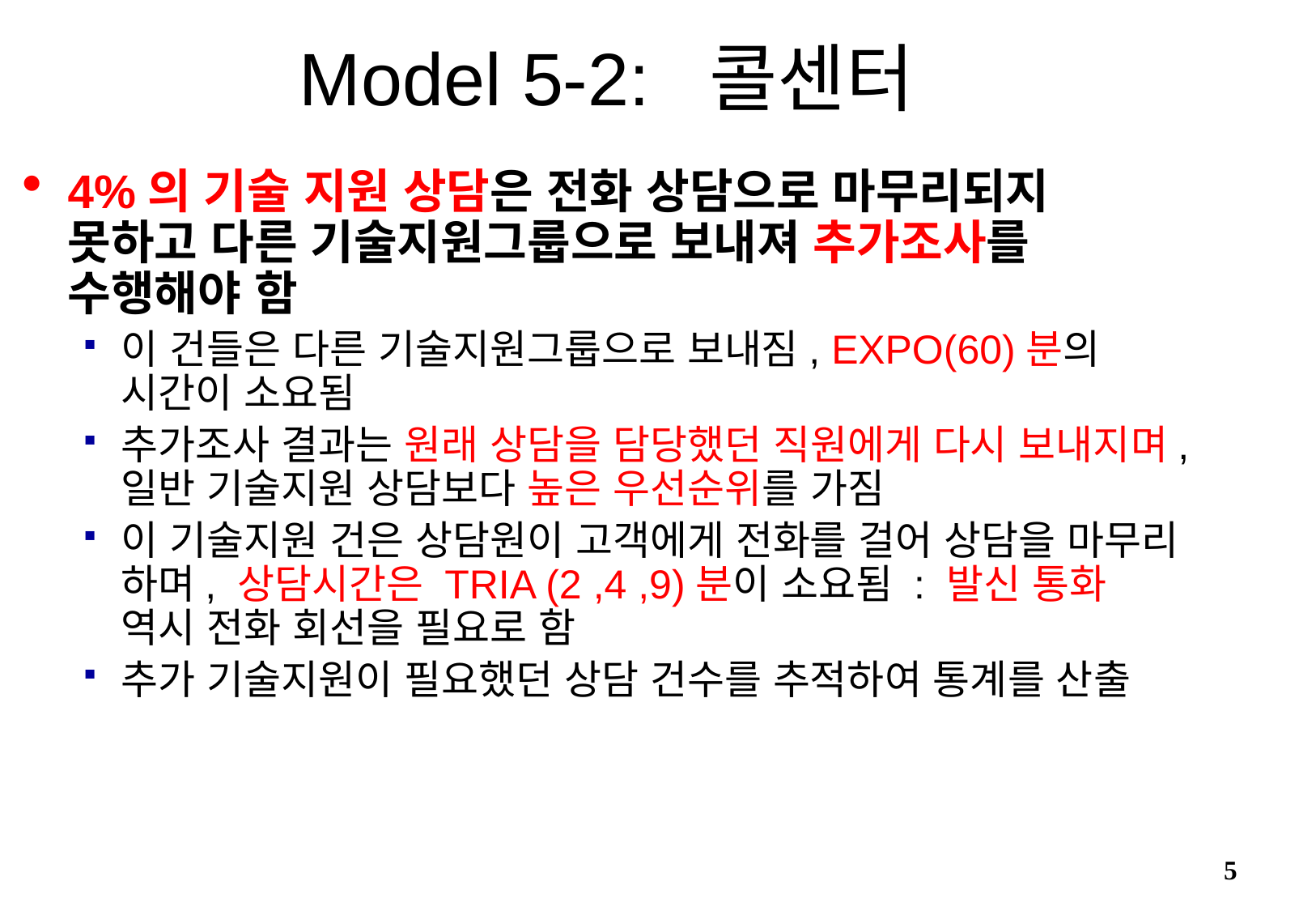

Model 5-2:  콜센터
4%의 기술 지원 상담은 전화 상담으로 마무리되지 못하고 다른 기술지원그룹으로 보내져 추가조사를 수행해야 함
이 건들은 다른 기술지원그룹으로 보내짐, EXPO(60)분의 시간이 소요됨
추가조사 결과는 원래 상담을 담당했던 직원에게 다시 보내지며, 일반 기술지원 상담보다 높은 우선순위를 가짐
이 기술지원 건은 상담원이 고객에게 전화를 걸어 상담을 마무리 하며, 상담시간은 TRIA (2 ,4 ,9)분이 소요됨 : 발신 통화 역시 전화 회선을 필요로 함
추가 기술지원이 필요했던 상담 건수를 추적하여 통계를 산출
5